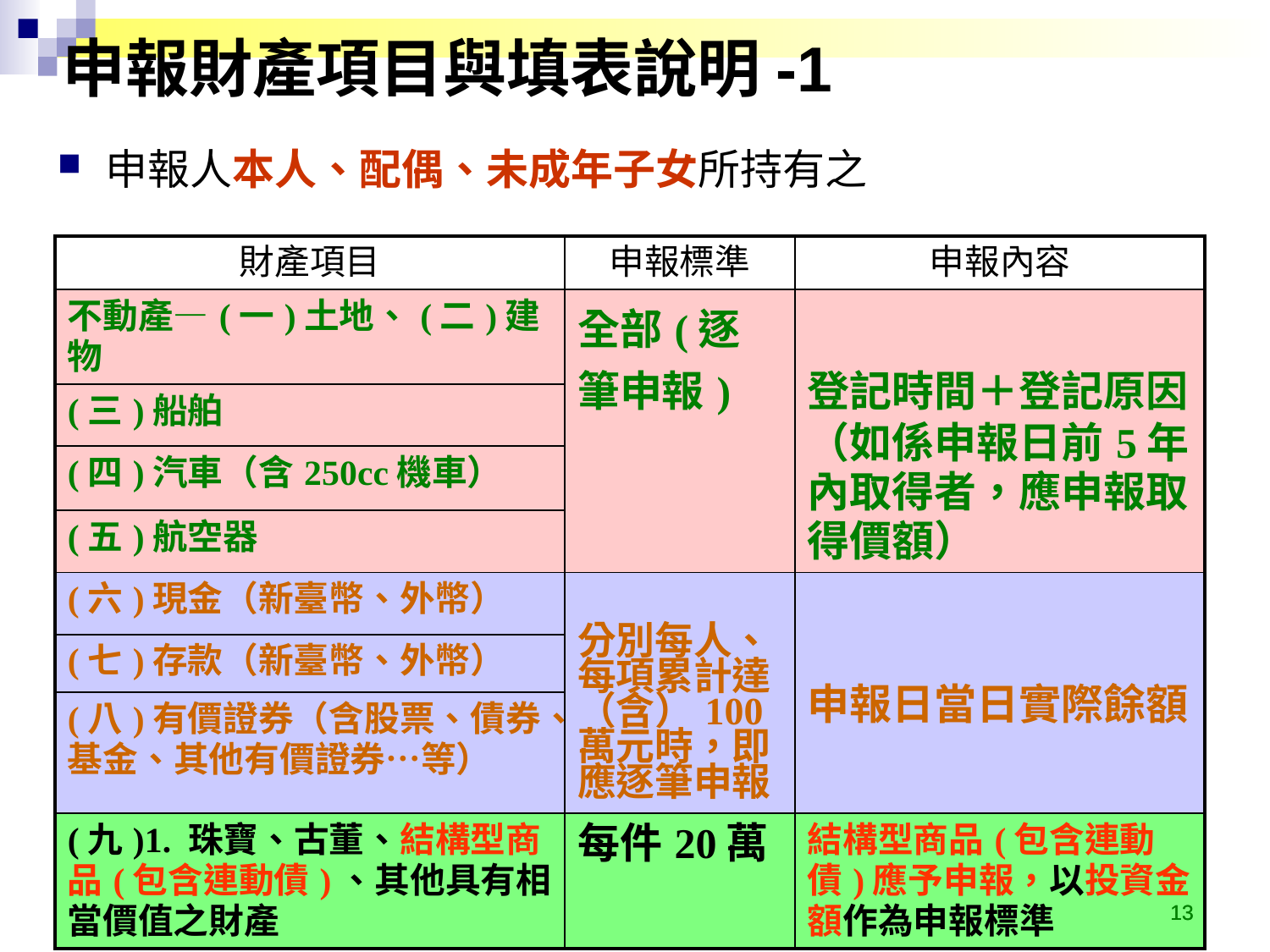

# 申報財產項目與填表說明-1
申報人本人、配偶、未成年子女所持有之
| 財產項目 | 申報標準 | 申報內容 |
| --- | --- | --- |
| 不動產—(一)土地、(二)建物 | 全部(逐筆申報) | 登記時間＋登記原因 （如係申報日前5年內取得者，應申報取得價額） |
| (三)船舶 |  |  |
| (四)汽車（含250cc機車） |  |  |
| (五)航空器 |  |  |
| (六)現金（新臺幣、外幣） | 分別每人、 每項累計達（含）100萬元時，即應逐筆申報 | 申報日當日實際餘額 |
| (七)存款（新臺幣、外幣） |  |  |
| (八)有價證券（含股票、債券、基金、其他有價證券…等） |  |  |
| (九)1. 珠寶、古董、結構型商品(包含連動債)、其他具有相當價值之財產 | 每件20萬 | 結構型商品(包含連動債)應予申報，以投資金額作為申報標準 |
13
13